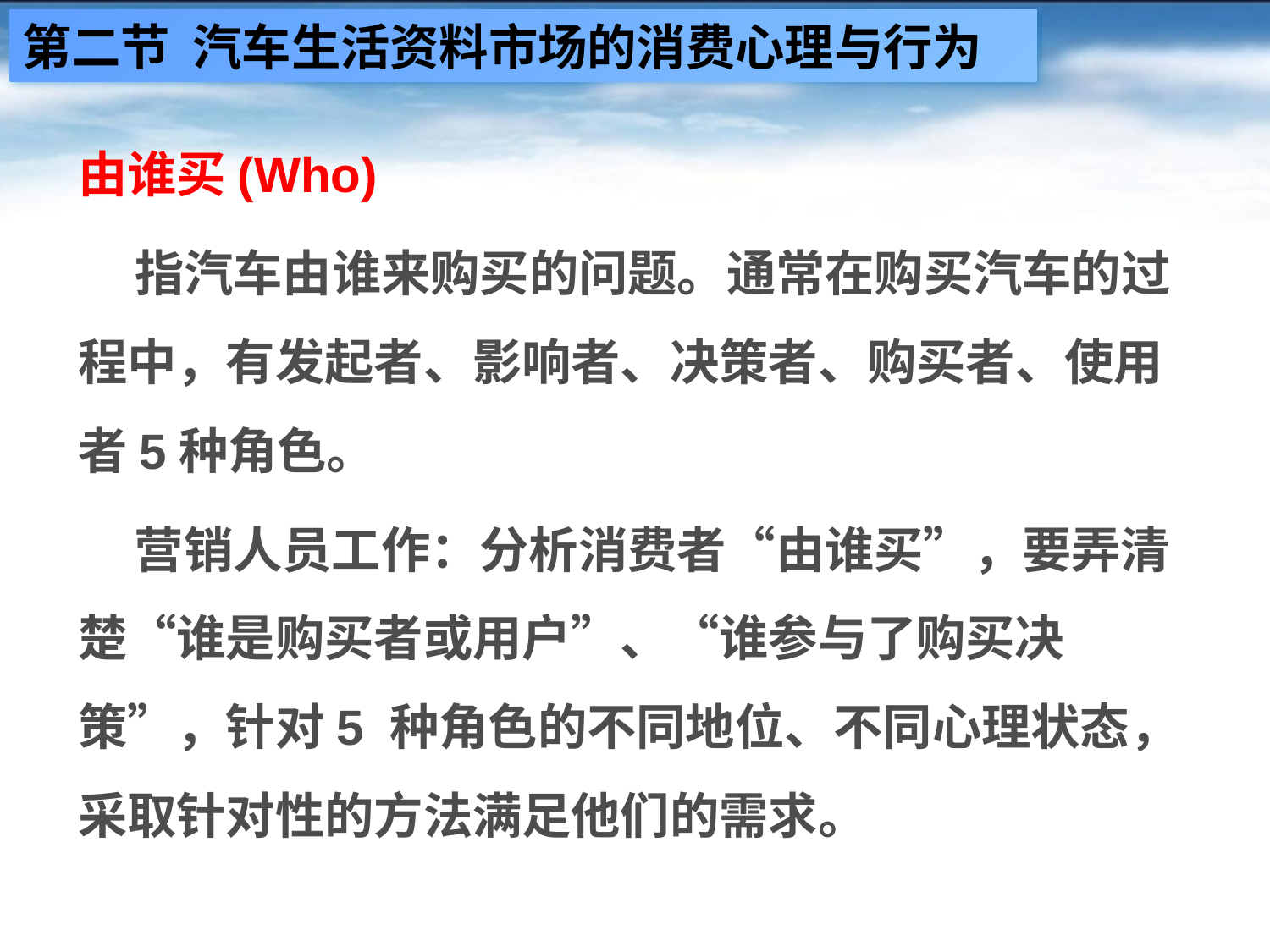

第二节  汽车生活资料市场的消费心理与行为
由谁买(Who)
    指汽车由谁来购买的问题。通常在购买汽车的过程中，有发起者、影响者、决策者、购买者、使用者5种角色。
    营销人员工作：分析消费者“由谁买”，要弄清楚“谁是购买者或用户”、“谁参与了购买决策”，针对5 种角色的不同地位、不同心理状态，采取针对性的方法满足他们的需求。